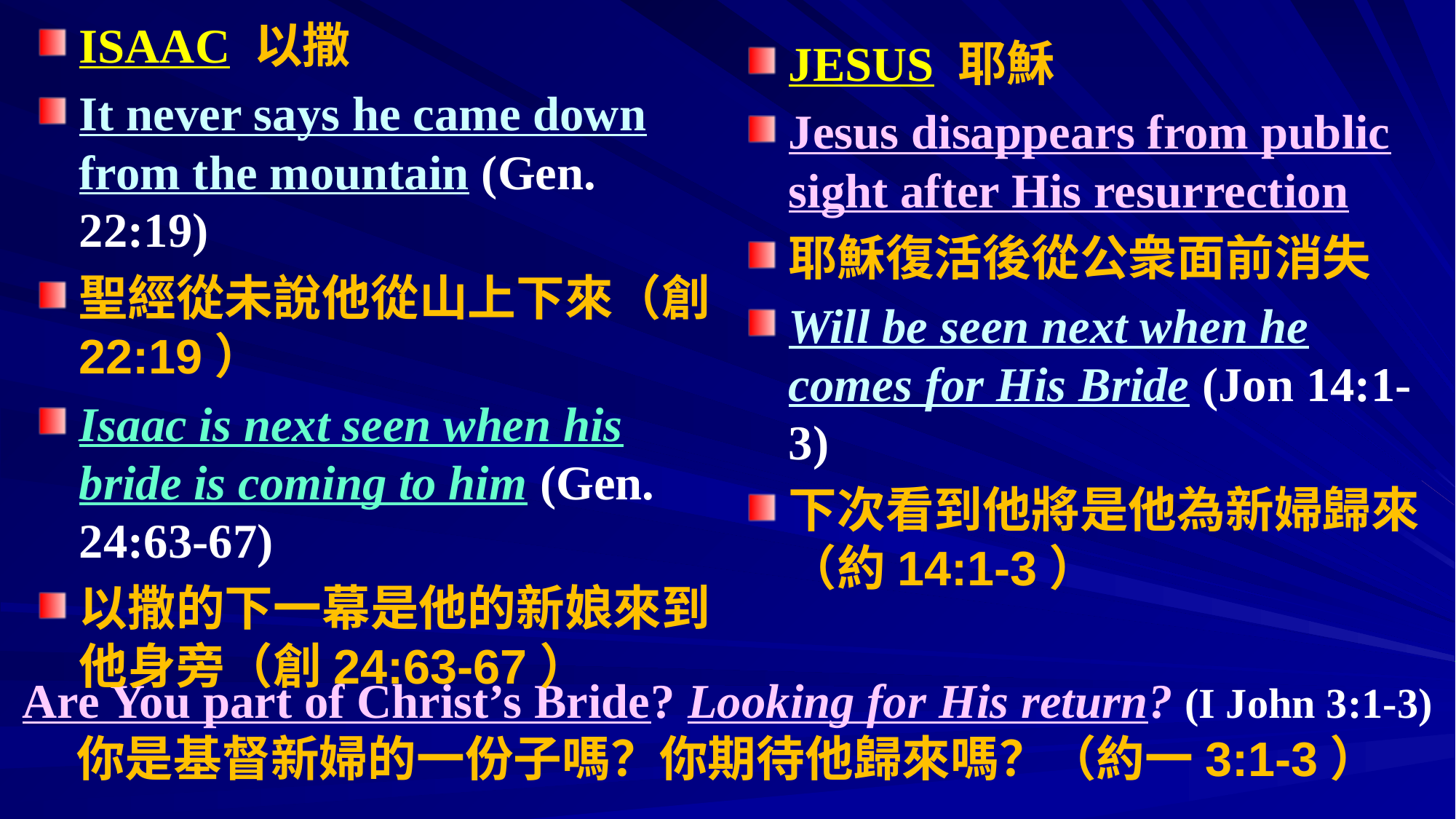

ISAAC 以撒
It never says he came down from the mountain (Gen. 22:19)
聖經從未說他從山上下來（創22:19）
Isaac is next seen when his bride is coming to him (Gen. 24:63-67)
以撒的下一幕是他的新娘來到他身旁（創24:63-67）

JESUS 耶穌
Jesus disappears from public sight after His resurrection
耶穌復活後從公衆面前消失
Will be seen next when he comes for His Bride (Jon 14:1-3)
下次看到他將是他為新婦歸來（約14:1-3）

# Are You part of Christ’s Bride? Looking for His return? (I John 3:1-3) 你是基督新婦的一份子嗎？你期待他歸來嗎？（約一3:1-3）